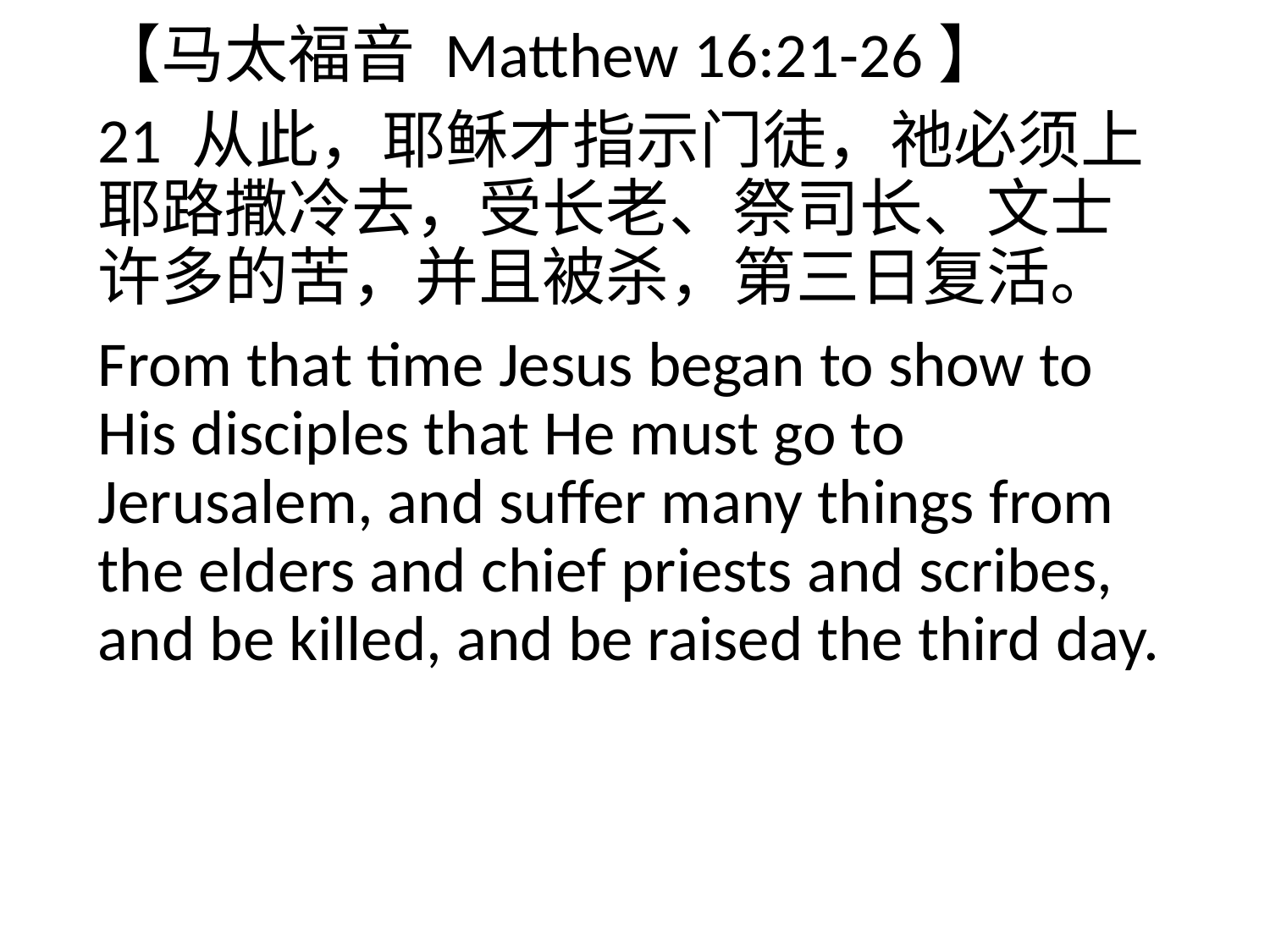

【马太福音 Matthew 16:21-26】
21 从此，耶稣才指示门徒，祂必须上耶路撒冷去，受长老、祭司长、文士许多的苦，并且被杀，第三日复活。
From that time Jesus began to show to His disciples that He must go to Jerusalem, and suffer many things from the elders and chief priests and scribes, and be killed, and be raised the third day.